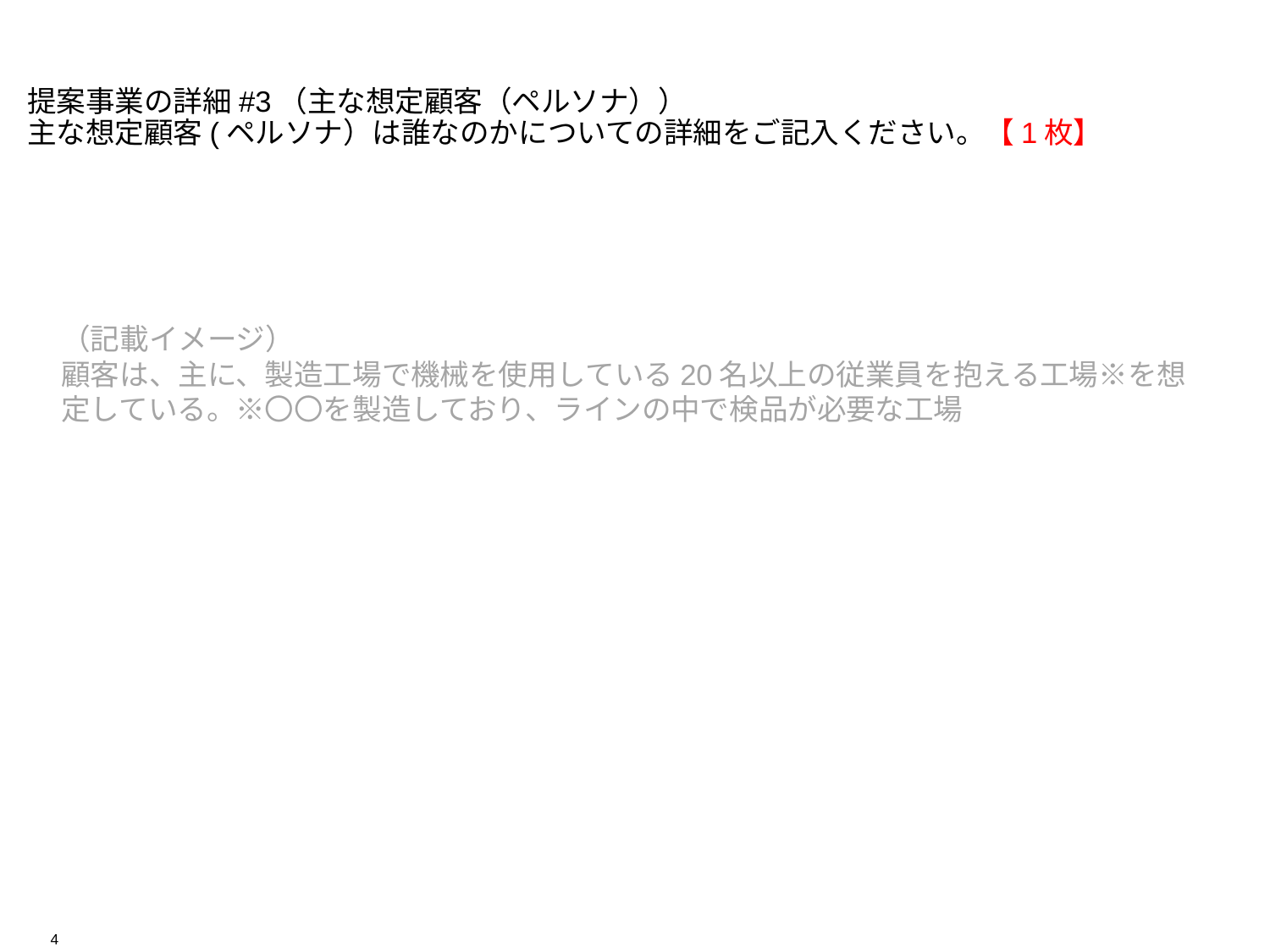

# 提案事業の詳細#3（主な想定顧客（ペルソナ）） 主な想定顧客(ペルソナ）は誰なのかについての詳細をご記入ください。【1枚】
（記載イメージ）
顧客は、主に、製造工場で機械を使用している20名以上の従業員を抱える工場※を想定している。※〇〇を製造しており、ラインの中で検品が必要な工場
4